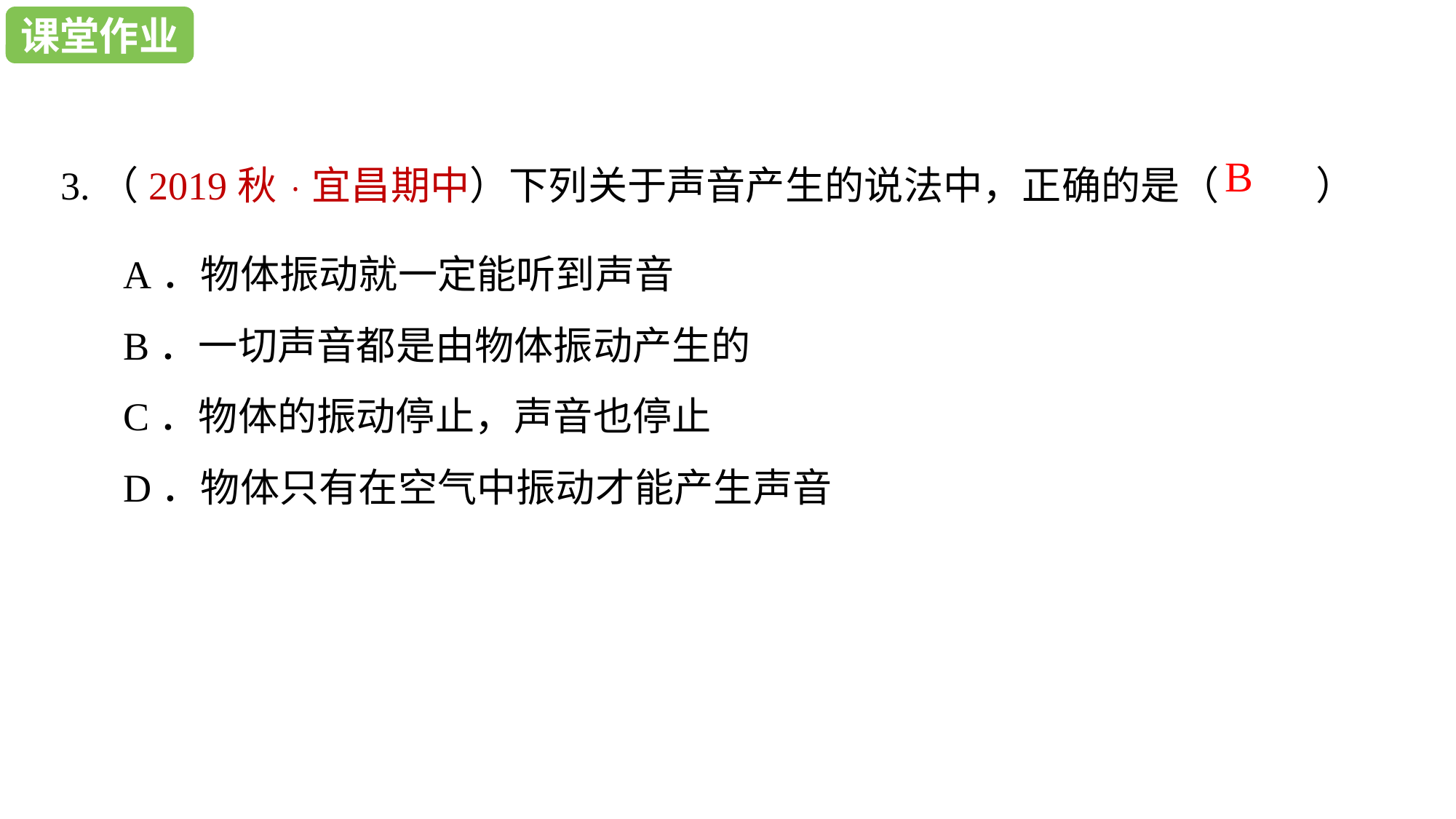

课堂练习
课堂作业
3.（2019秋·宜昌期中）下列关于声音产生的说法中，正确的是（　　  ）
B
A．物体振动就一定能听到声音
B．一切声音都是由物体振动产生的
C．物体的振动停止，声音也停止
D．物体只有在空气中振动才能产生声音